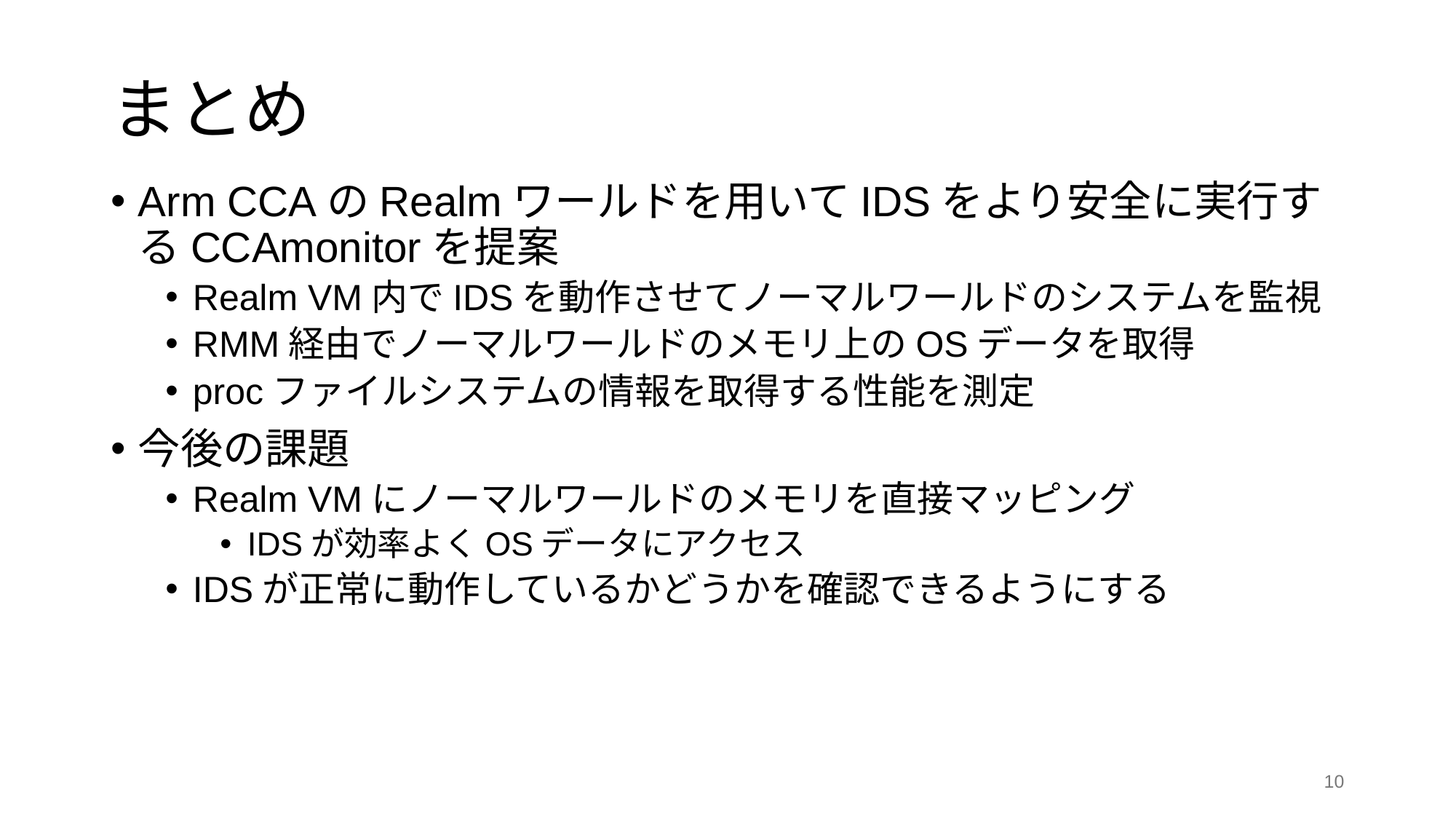

# まとめ
Arm CCAのRealmワールドを用いてIDSをより安全に実行するCCAmonitorを提案
Realm VM内でIDSを動作させてノーマルワールドのシステムを監視
RMM経由でノーマルワールドのメモリ上のOSデータを取得
procファイルシステムの情報を取得する性能を測定
今後の課題
Realm VMにノーマルワールドのメモリを直接マッピング
IDSが効率よくOSデータにアクセス
IDSが正常に動作しているかどうかを確認できるようにする
10